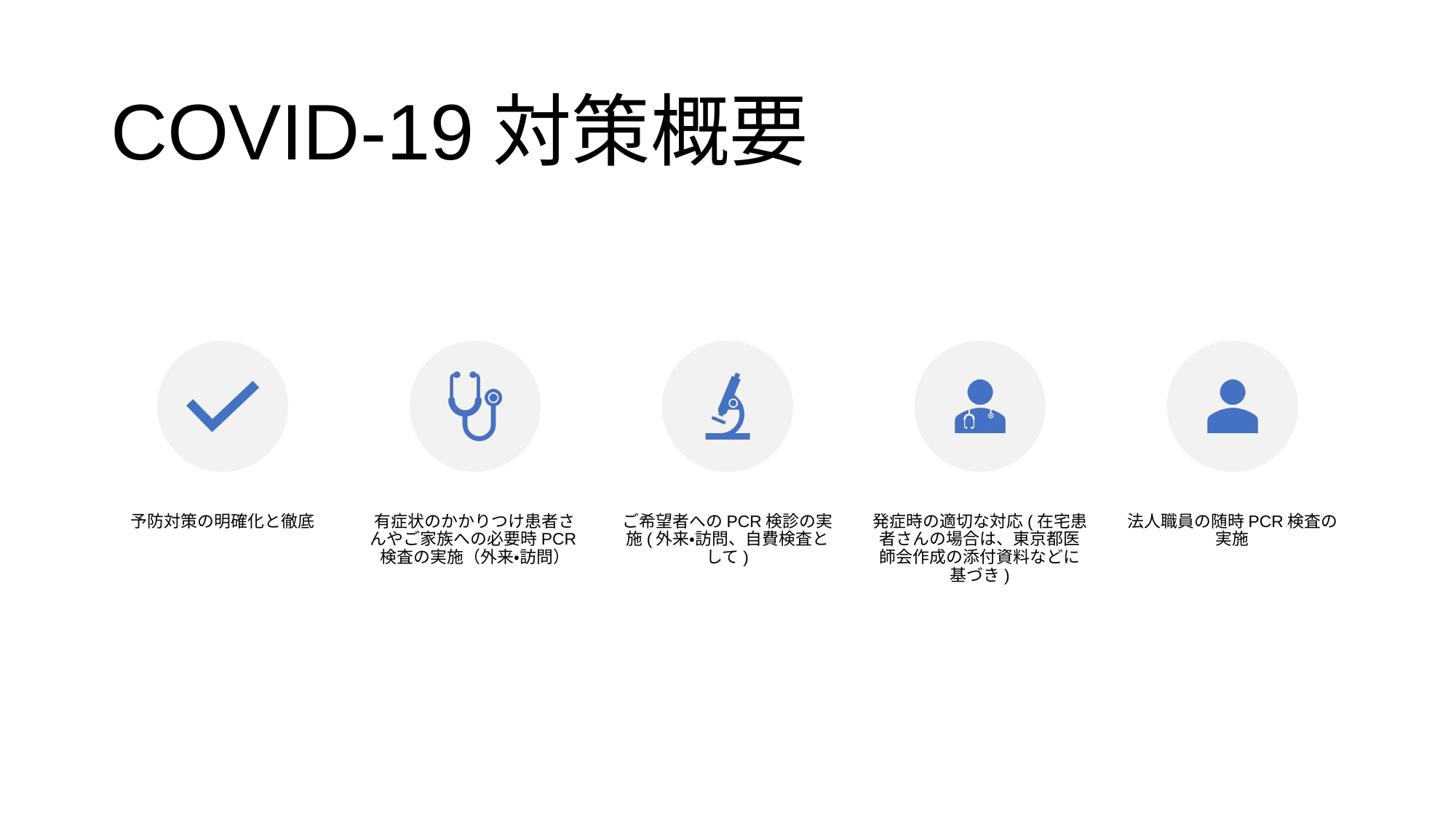

# COVID-19対策概要
予防対策の明確化と徹底
有症状のかかりつけ患者さんやご家族への必要時PCR検査の実施（外来・訪問）
ご希望者へのPCR検診の実施(外来・訪問、自費検査として)
発症時の適切な対応(在宅患者さんの場合は、東京都医師会作成の添付資料などに基づき)
法人職員の随時PCR検査の実施